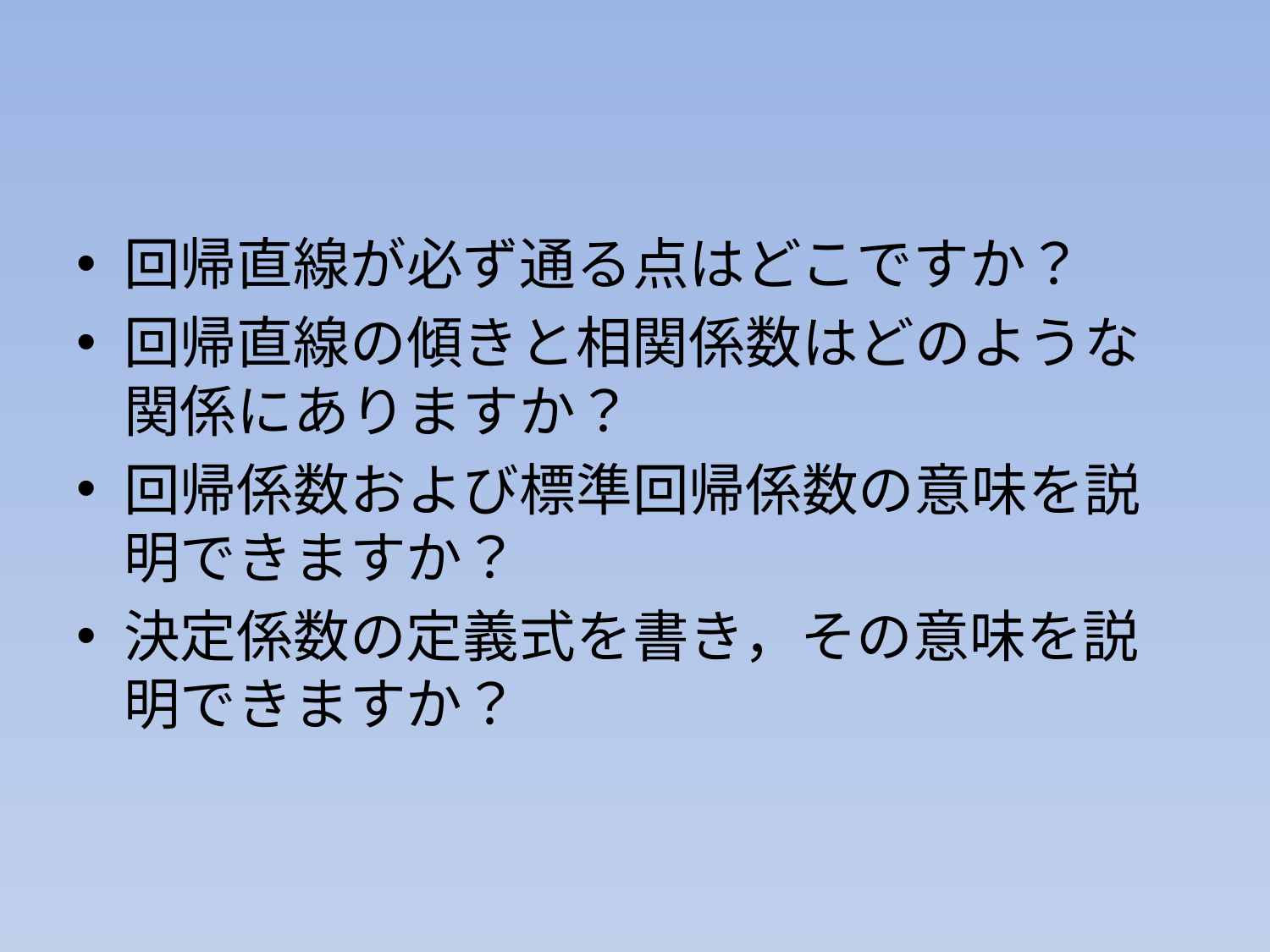

#
回帰直線が必ず通る点はどこですか？
回帰直線の傾きと相関係数はどのような関係にありますか？
回帰係数および標準回帰係数の意味を説明できますか？
決定係数の定義式を書き，その意味を説明できますか？